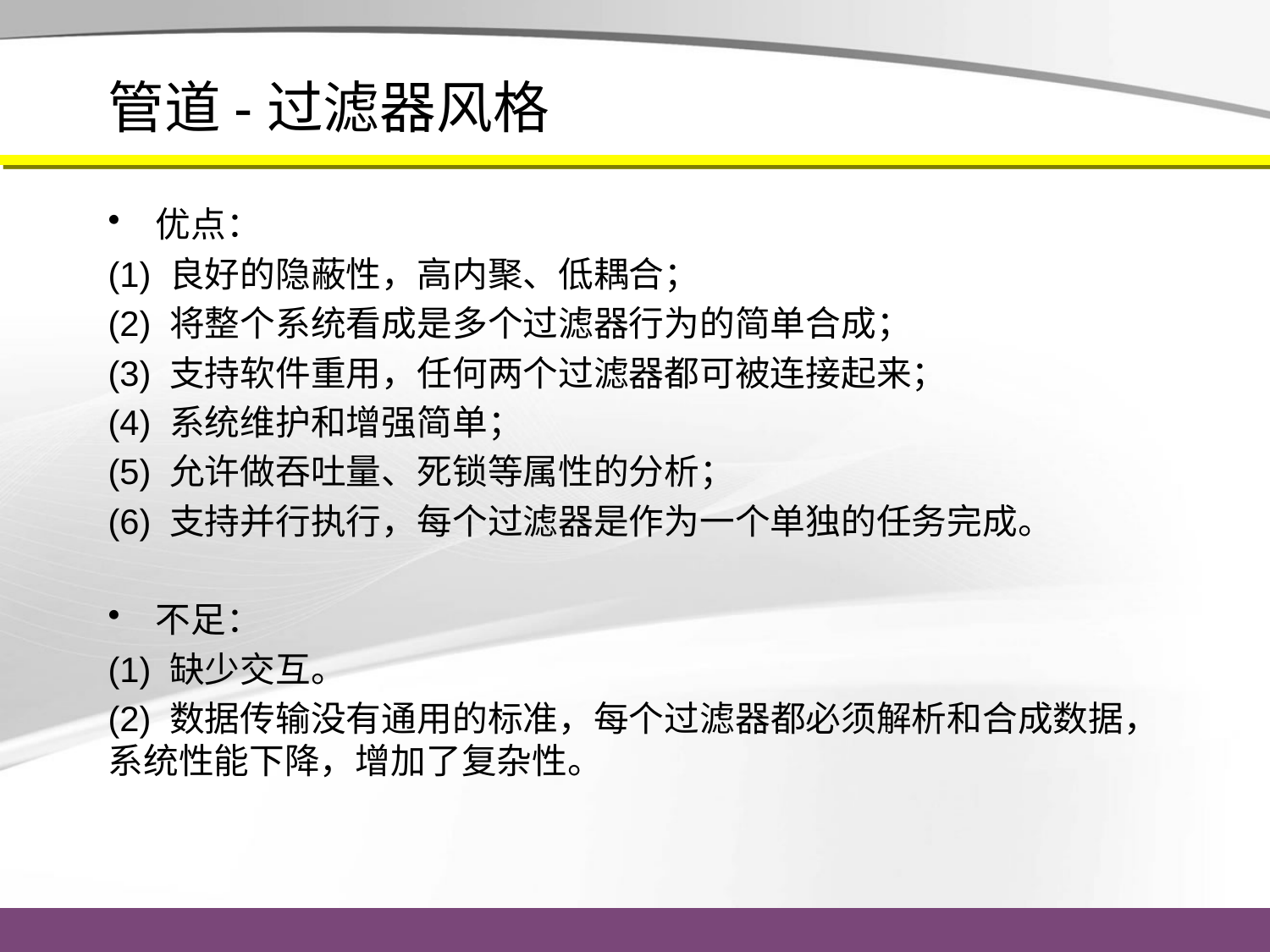

# 管道-过滤器风格
优点：
(1) 良好的隐蔽性，高内聚、低耦合；
(2) 将整个系统看成是多个过滤器行为的简单合成；
(3) 支持软件重用，任何两个过滤器都可被连接起来；
(4) 系统维护和增强简单；
(5) 允许做吞吐量、死锁等属性的分析；
(6) 支持并行执行，每个过滤器是作为一个单独的任务完成。

不足：
(1) 缺少交互。
(2) 数据传输没有通用的标准，每个过滤器都必须解析和合成数据，系统性能下降，增加了复杂性。